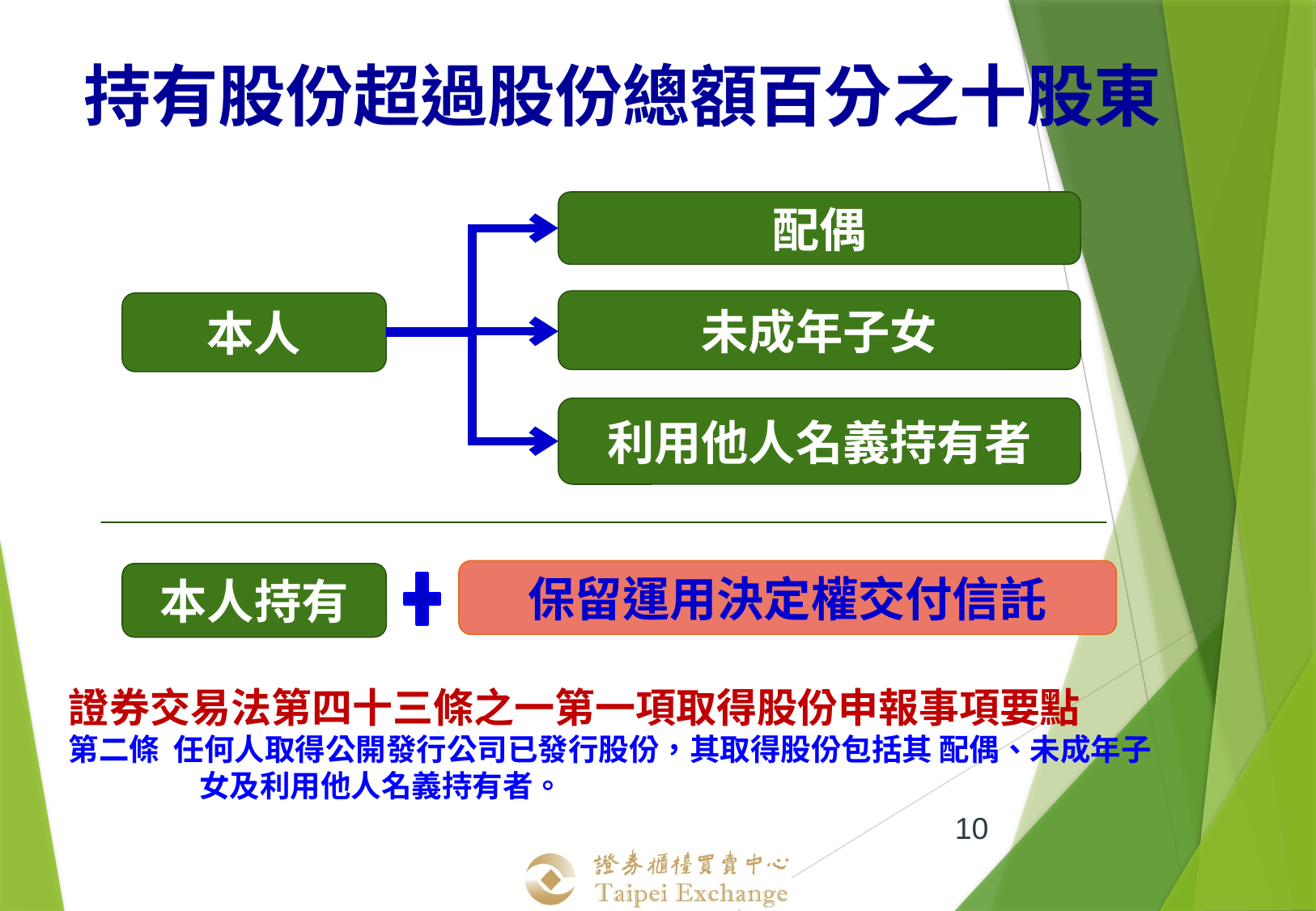

持有股份超過股份總額百分之十股東
配偶
未成年子女
本人
利用他人名義持有者
保留運用決定權交付信託

本人持有
證券交易法第四十三條之一第一項取得股份申報事項要點
第二條  任何人取得公開發行公司已發行股份，其取得股份包括其 配偶、未成年子女及利用他人名義持有者。
10